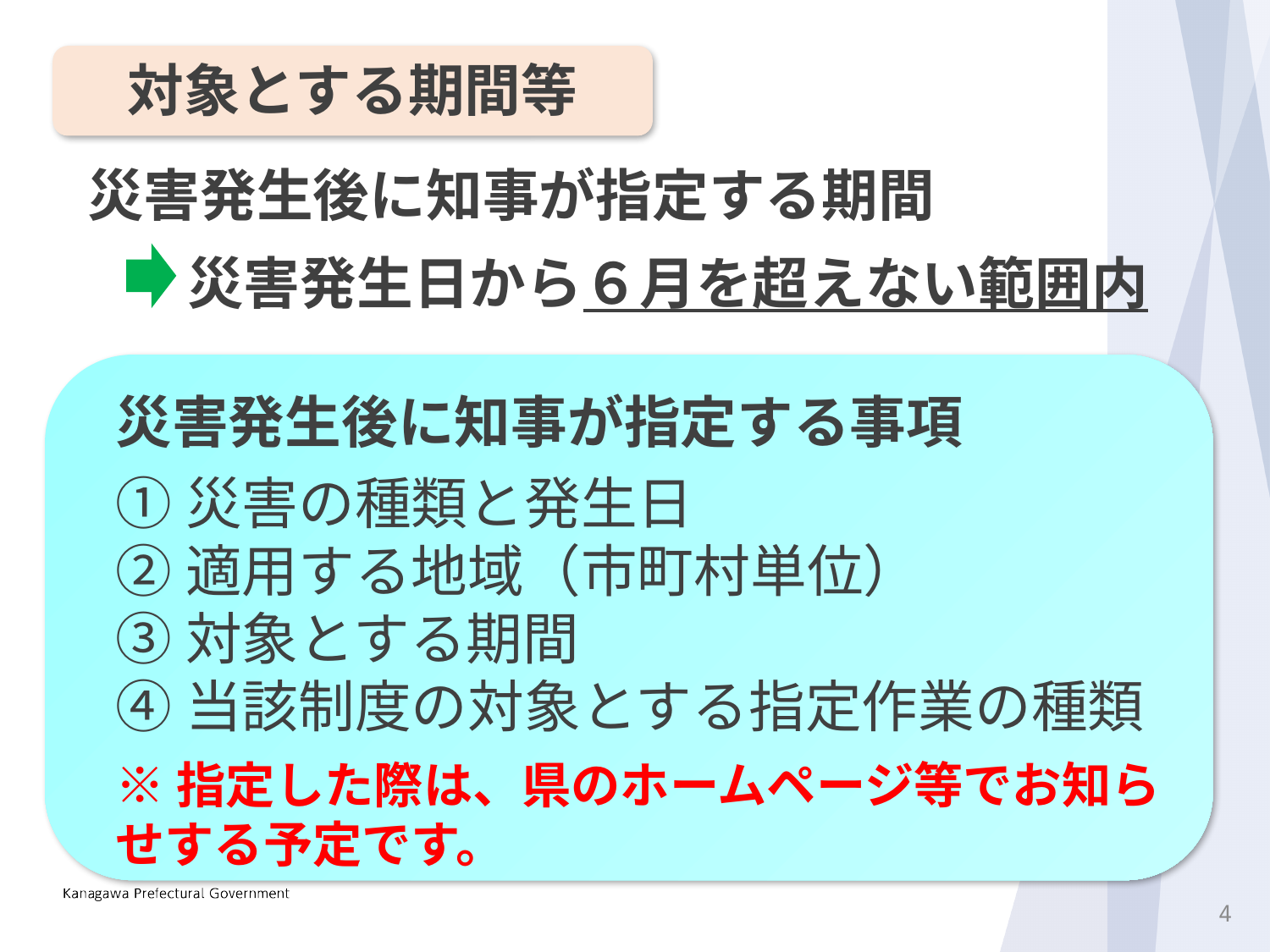

対象とする期間等
災害発生後に知事が指定する期間
災害発生日から６月を超えない範囲内

災害発生後に知事が指定する事項
①災害の種類と発生日
②適用する地域（市町村単位）
③対象とする期間
④当該制度の対象とする指定作業の種類
※指定した際は、県のホームページ等でお知らせする予定です。
4